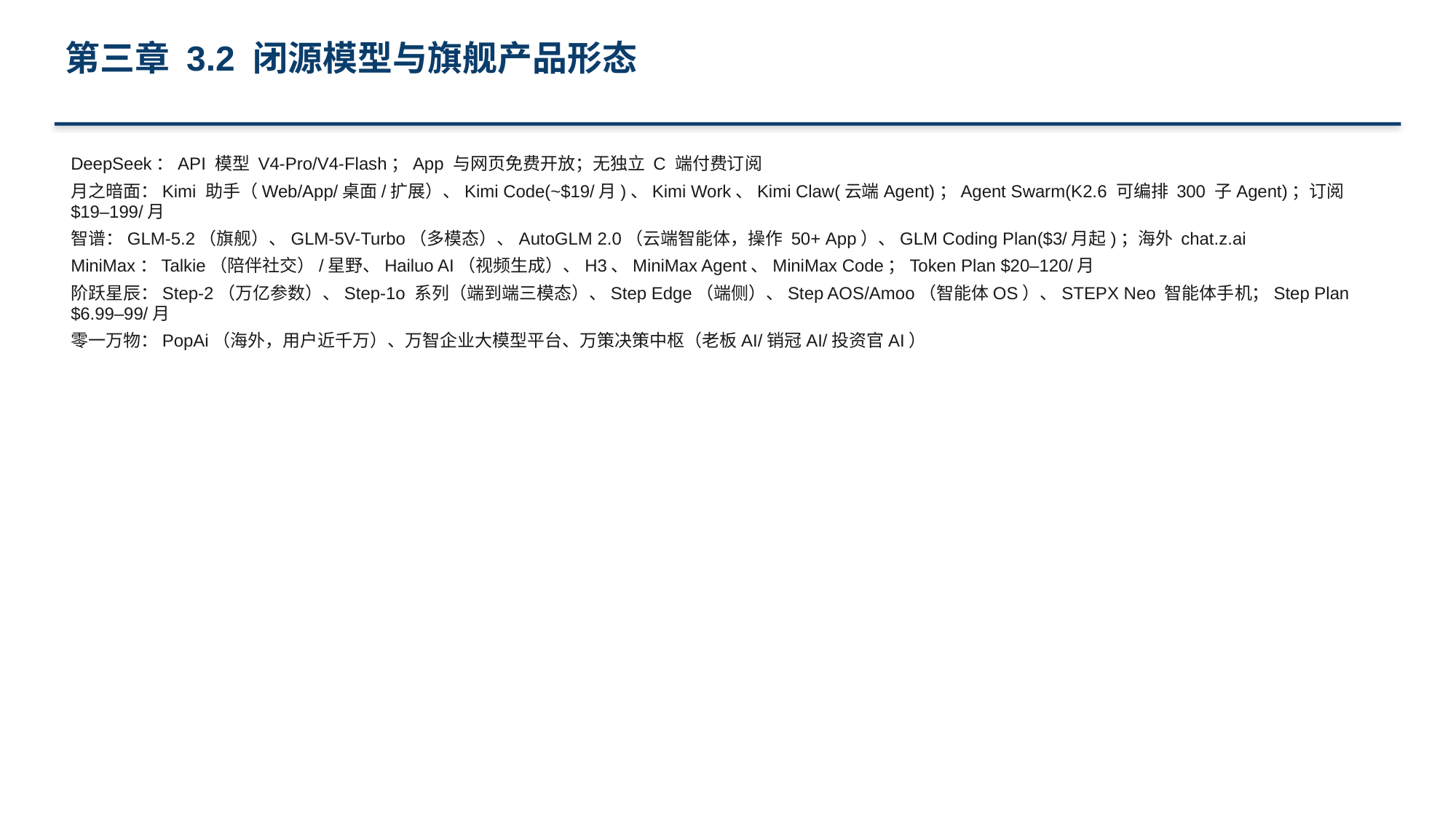

第三章 3.2 闭源模型与旗舰产品形态

DeepSeek：API 模型 V4-Pro/V4-Flash；App 与网页免费开放；无独立 C 端付费订阅
月之暗面：Kimi 助手（Web/App/桌面/扩展）、Kimi Code(~$19/月)、Kimi Work、Kimi Claw(云端Agent)；Agent Swarm(K2.6 可编排 300 子Agent)；订阅 $19–199/月
智谱：GLM-5.2（旗舰）、GLM-5V-Turbo（多模态）、AutoGLM 2.0（云端智能体，操作 50+ App）、GLM Coding Plan($3/月起)；海外 chat.z.ai
MiniMax：Talkie（陪伴社交）/星野、Hailuo AI（视频生成）、H3、MiniMax Agent、MiniMax Code；Token Plan $20–120/月
阶跃星辰：Step-2（万亿参数）、Step-1o 系列（端到端三模态）、Step Edge（端侧）、Step AOS/Amoo（智能体OS）、STEPX Neo 智能体手机；Step Plan $6.99–99/月
零一万物：PopAi（海外，用户近千万）、万智企业大模型平台、万策决策中枢（老板AI/销冠AI/投资官AI）